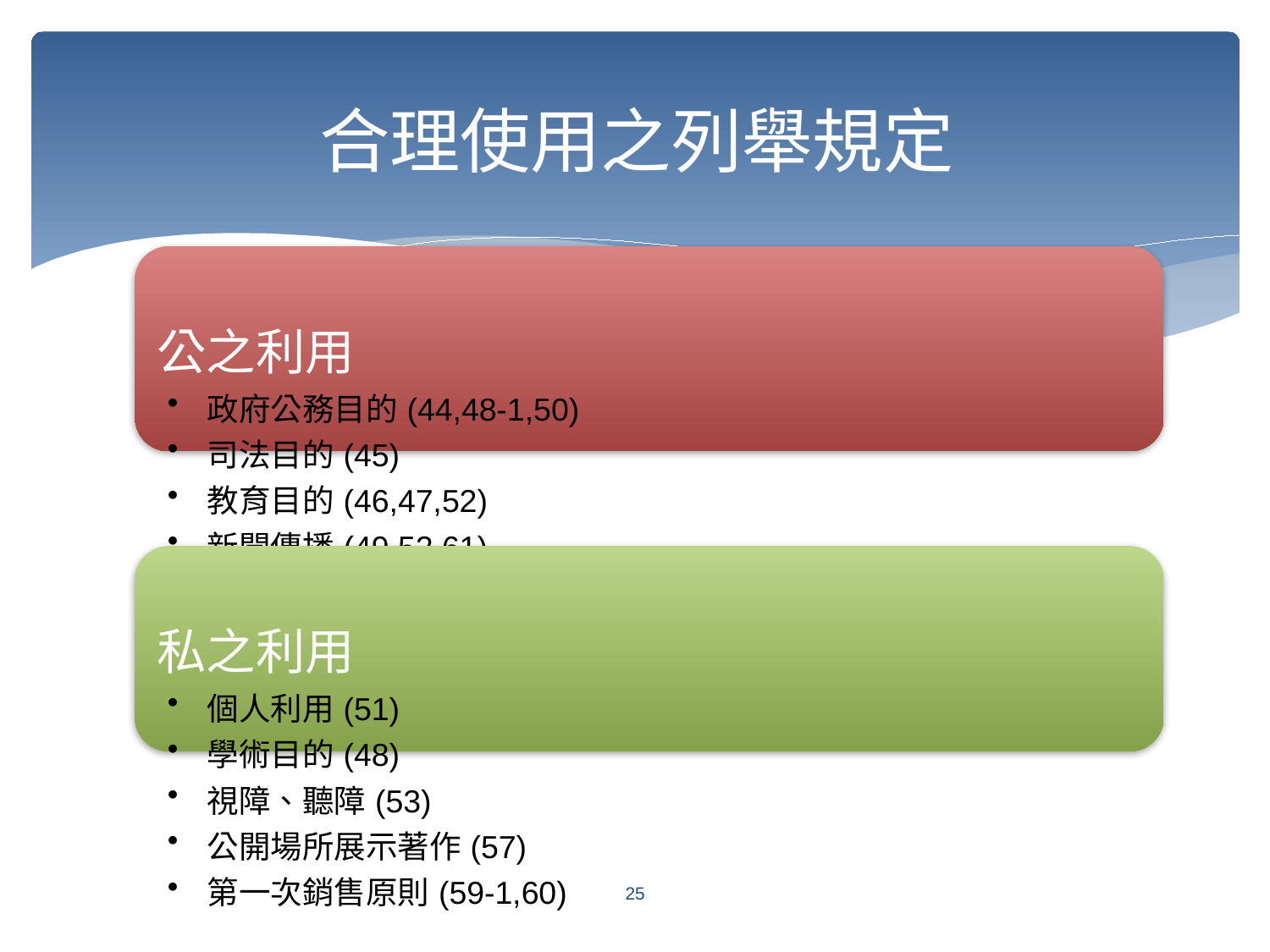

# 合理使用之列舉規定
公之利用
政府公務目的(44,48-1,50)
司法目的(45)
私之利用
個人利用(51)
第一次銷售原則(59-1,60)
教育目的(46,47,52)
新聞傳播(49,52,61)
非營利(52)
學術目的(48)
視障、聽障(53)
公開場所展示著作(57)
25